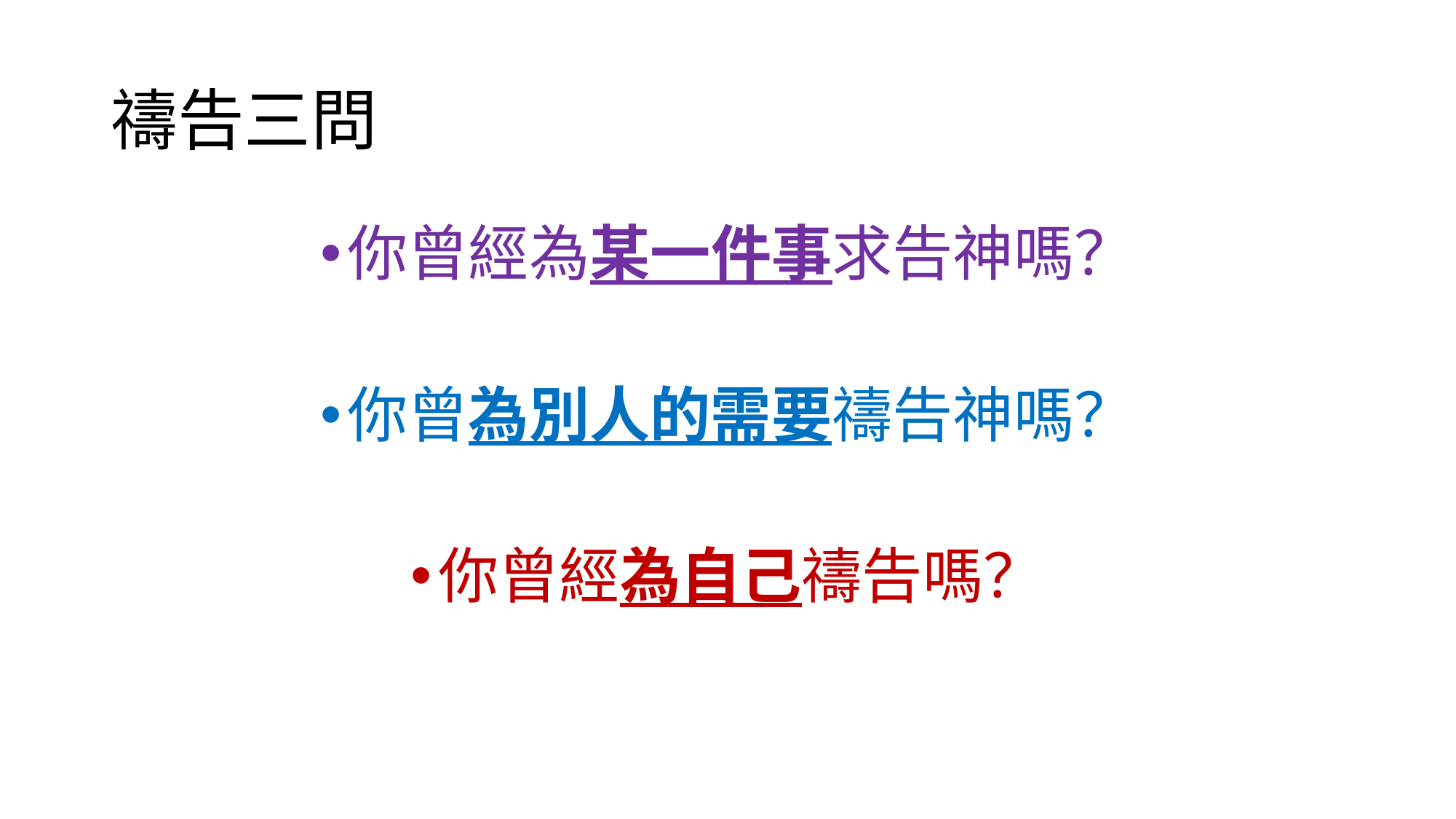

# 禱告三問
你曾經為某一件事求告神嗎？

你曾為別人的需要禱告神嗎？

你曾經為自己禱告嗎？